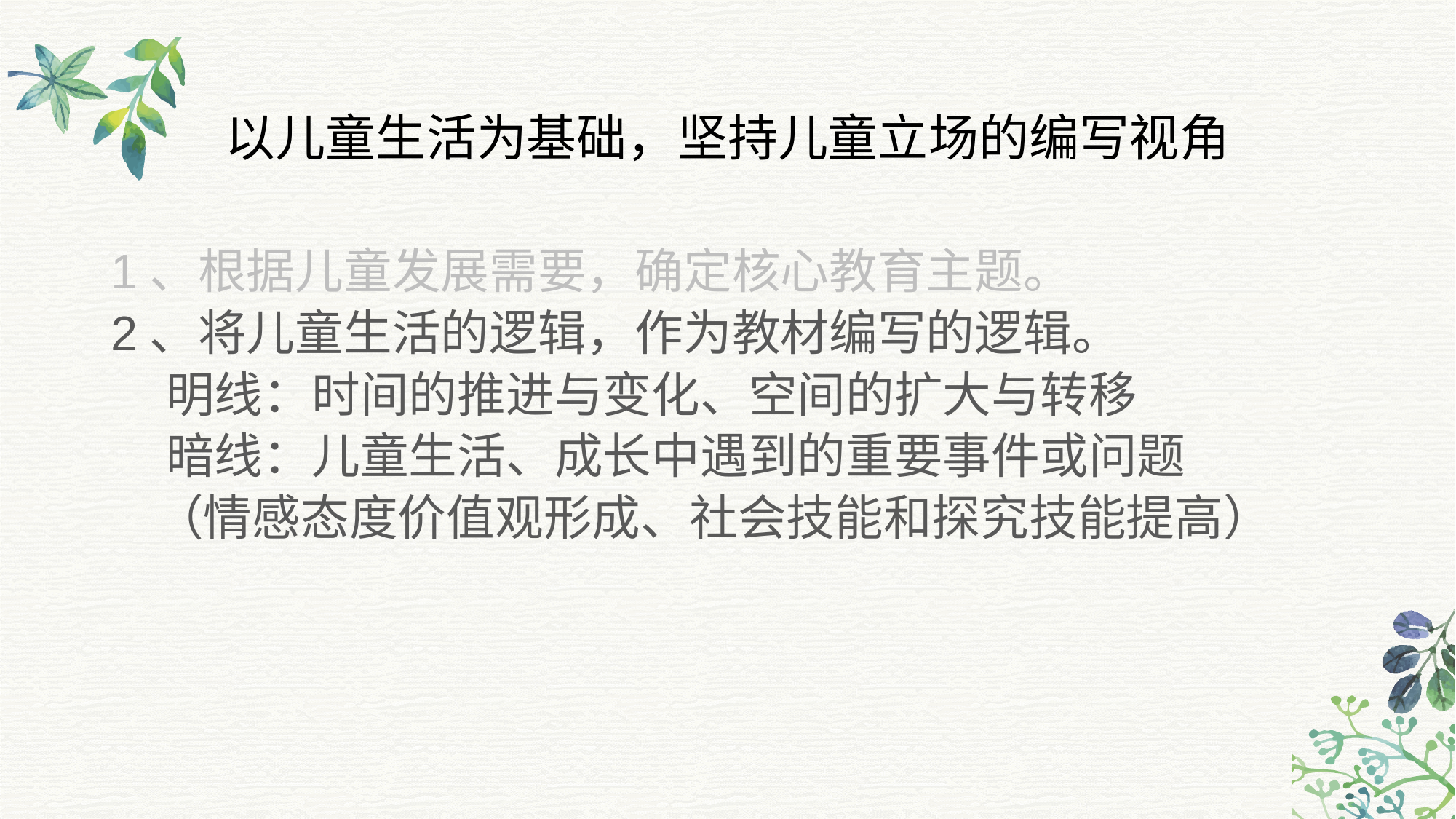

# 以儿童生活为基础，坚持儿童立场的编写视角
1、根据儿童发展需要，确定核心教育主题。
2、将儿童生活的逻辑，作为教材编写的逻辑。
    明线：时间的推进与变化、空间的扩大与转移
    暗线：儿童生活、成长中遇到的重要事件或问题
   （情感态度价值观形成、社会技能和探究技能提高）